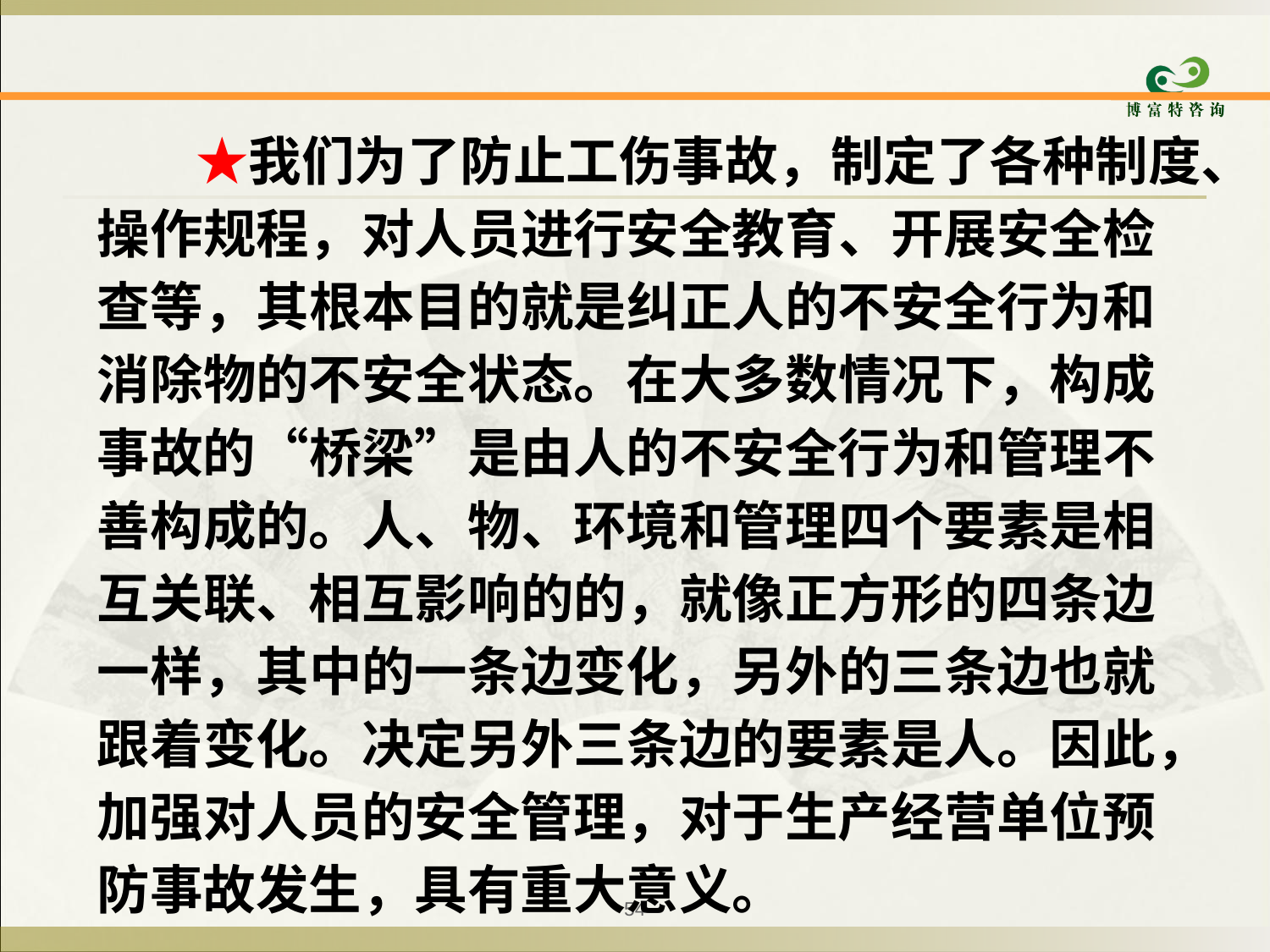

★我们为了防止工伤事故，制定了各种制度、操作规程，对人员进行安全教育、开展安全检查等，其根本目的就是纠正人的不安全行为和消除物的不安全状态。在大多数情况下，构成事故的“桥梁”是由人的不安全行为和管理不善构成的。人、物、环境和管理四个要素是相互关联、相互影响的的，就像正方形的四条边一样，其中的一条边变化，另外的三条边也就跟着变化。决定另外三条边的要素是人。因此，加强对人员的安全管理，对于生产经营单位预防事故发生，具有重大意义。
54